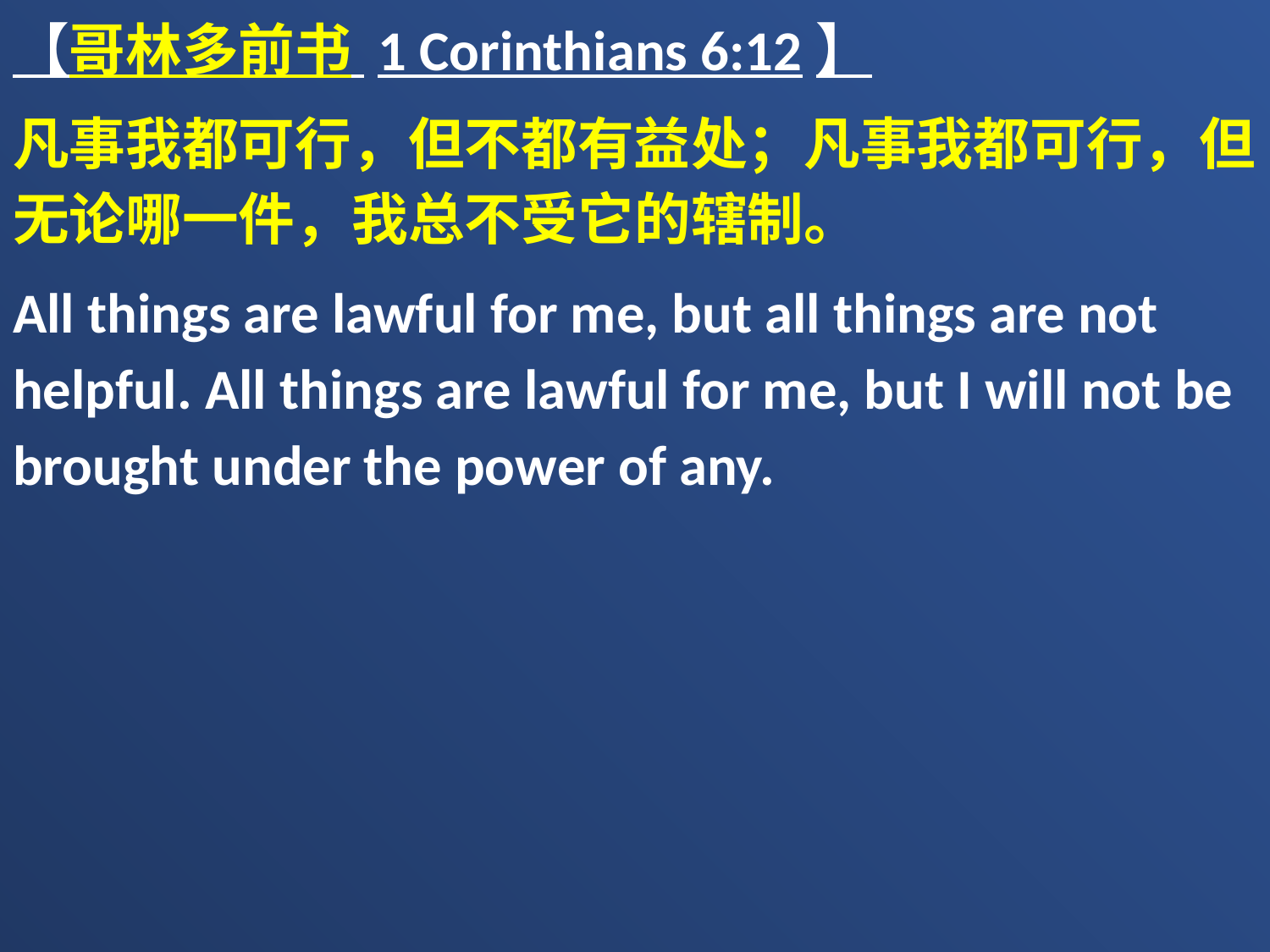

【哥林多前书 1 Corinthians 6:12】
凡事我都可行，但不都有益处；凡事我都可行，但无论哪一件，我总不受它的辖制。
All things are lawful for me, but all things are not helpful. All things are lawful for me, but I will not be brought under the power of any.